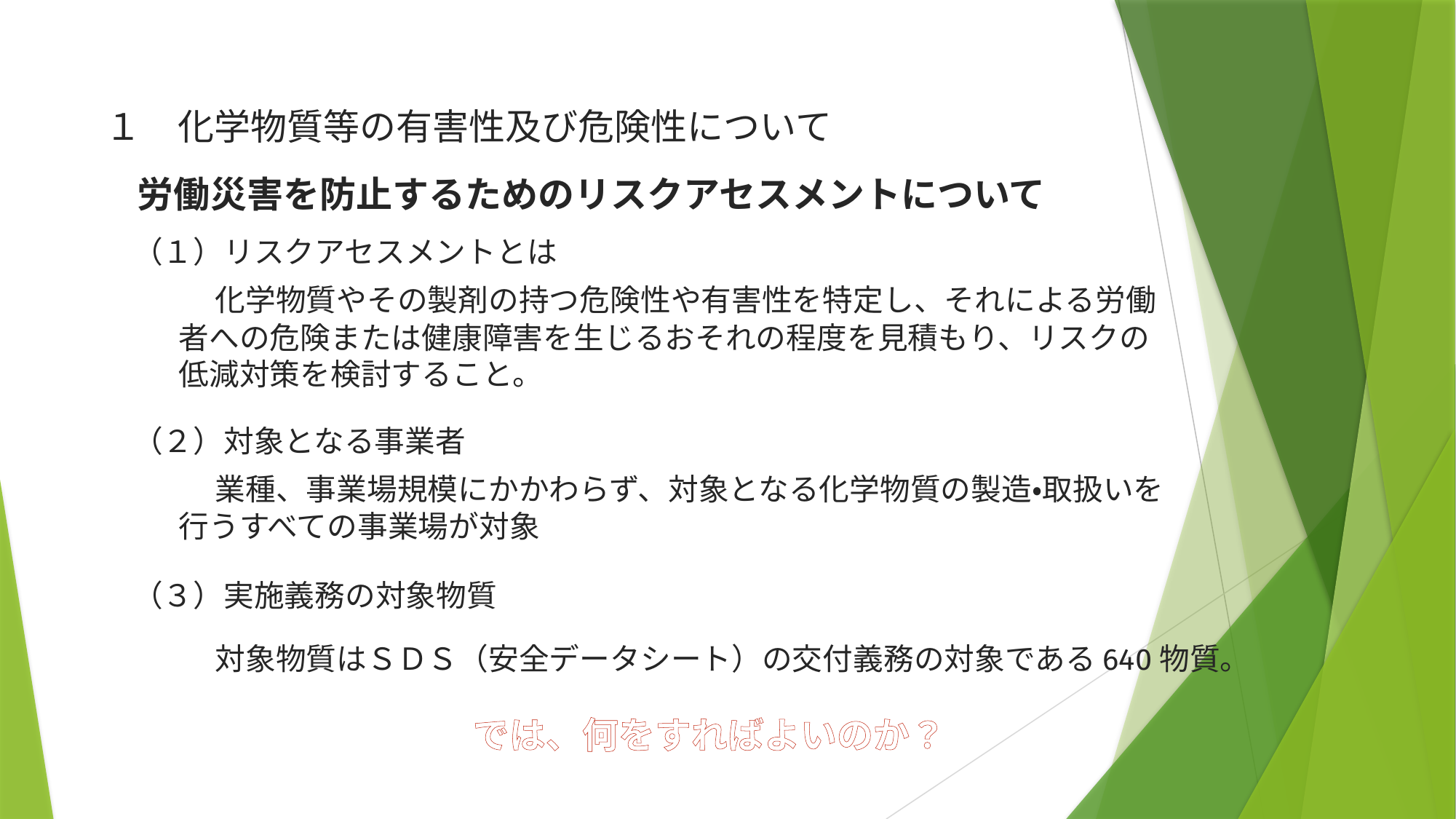

１　化学物質等の有害性及び危険性について
　労働災害を防止するためのリスクアセスメントについて
（１）リスクアセスメントとは
　化学物質やその製剤の持つ危険性や有害性を特定し、それによる労働者への危険または健康障害を生じるおそれの程度を見積もり、リスクの低減対策を検討すること。
（２）対象となる事業者
　業種、事業場規模にかかわらず、対象となる化学物質の製造・取扱いを行うすべての事業場が対象
（３）実施義務の対象物質
　対象物質はＳＤＳ（安全データシート）の交付義務の対象である640物質。
では、何をすればよいのか？